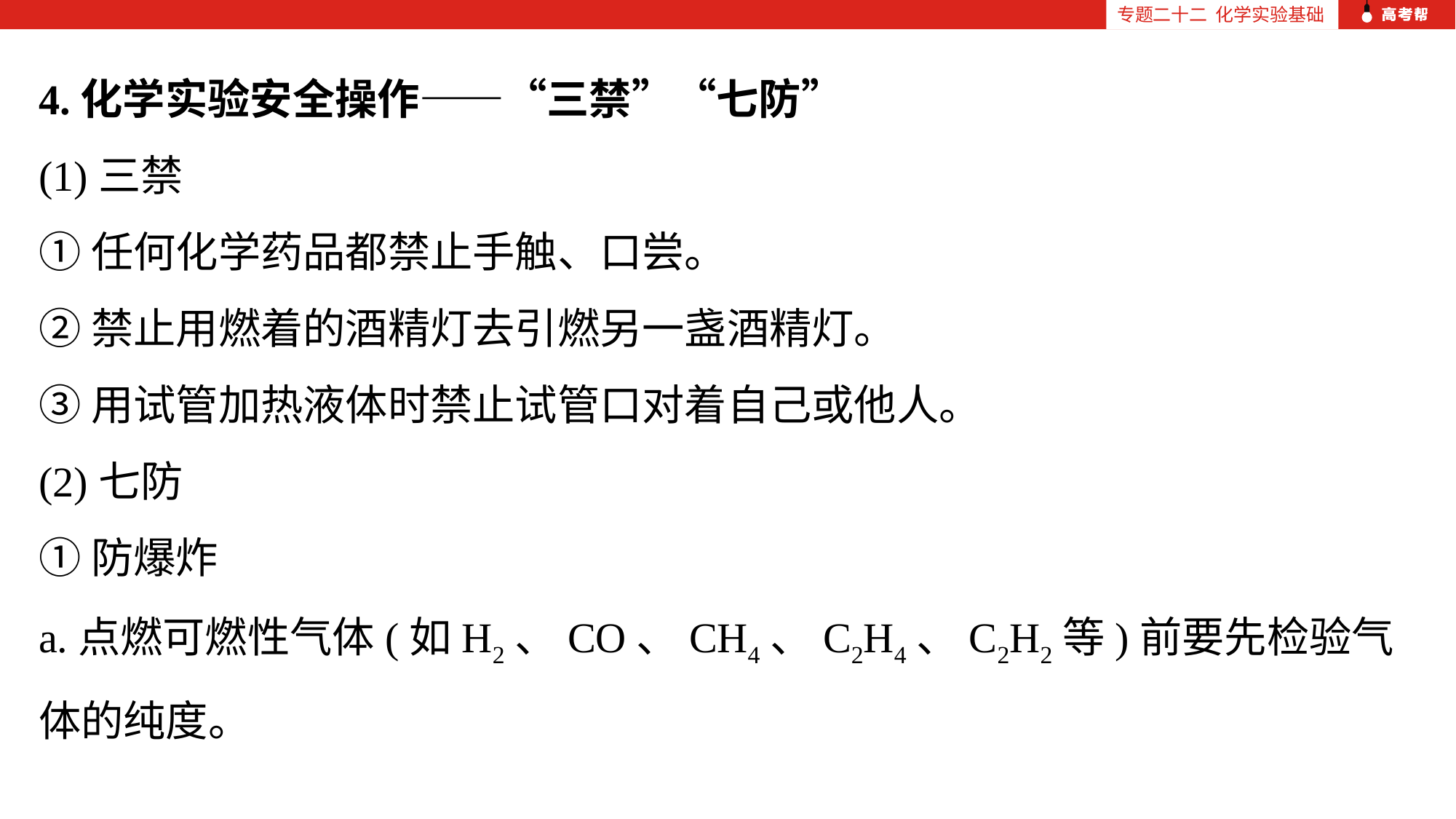

专题二十二  化学实验基础
4.化学实验安全操作——“三禁”“七防”
(1)三禁
①任何化学药品都禁止手触、口尝。
②禁止用燃着的酒精灯去引燃另一盏酒精灯。
③用试管加热液体时禁止试管口对着自己或他人。
(2)七防
①防爆炸
a.点燃可燃性气体(如H2、CO、CH4、C2H4、C2H2等)前要先检验气体的纯度。